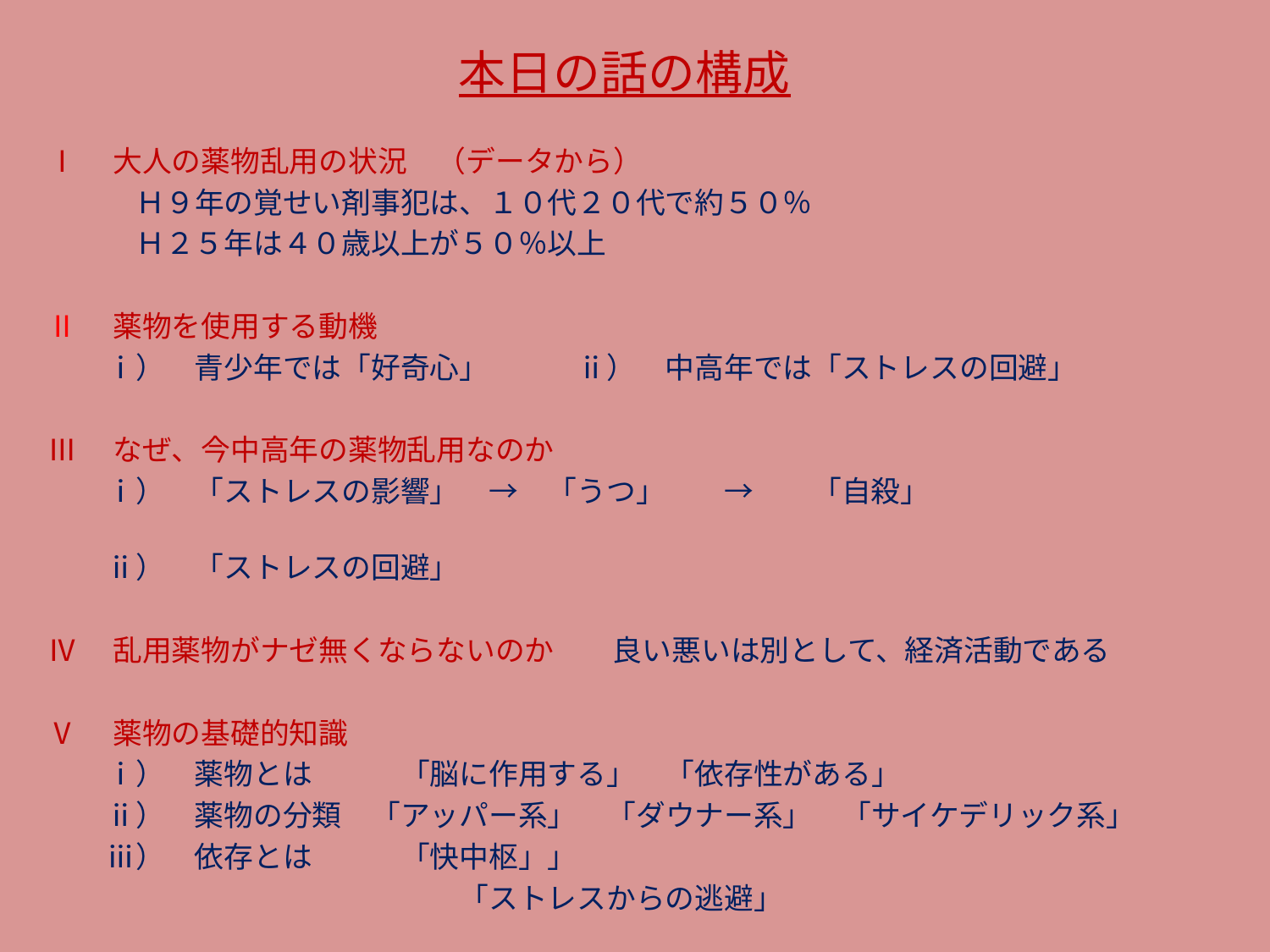

# 本日の話の構成
Ⅰ　大人の薬物乱用の状況　（データから）
　　　Ｈ９年の覚せい剤事犯は、１０代２０代で約５０％
　　　Ｈ２５年は４０歳以上が５０％以上

Ⅱ　薬物を使用する動機
　　ⅰ）　青少年では「好奇心」　　　ⅱ）　中高年では「ストレスの回避」

Ⅲ　なぜ、今中高年の薬物乱用なのか
　　ⅰ）　「ストレスの影響」　→　「うつ」　　→　　「自殺」
　　ⅱ）　「ストレスの回避」

Ⅳ　乱用薬物がナゼ無くならないのか　　良い悪いは別として、経済活動である

Ⅴ　薬物の基礎的知識
　　ⅰ）　薬物とは　　　「脳に作用する」　「依存性がある」
　　ⅱ）　薬物の分類　「アッパー系」　「ダウナー系」　「サイケデリック系」
　　ⅲ）　依存とは　　　「快中枢」」
　　　　　　　　　　　　　　「ストレスからの逃避」